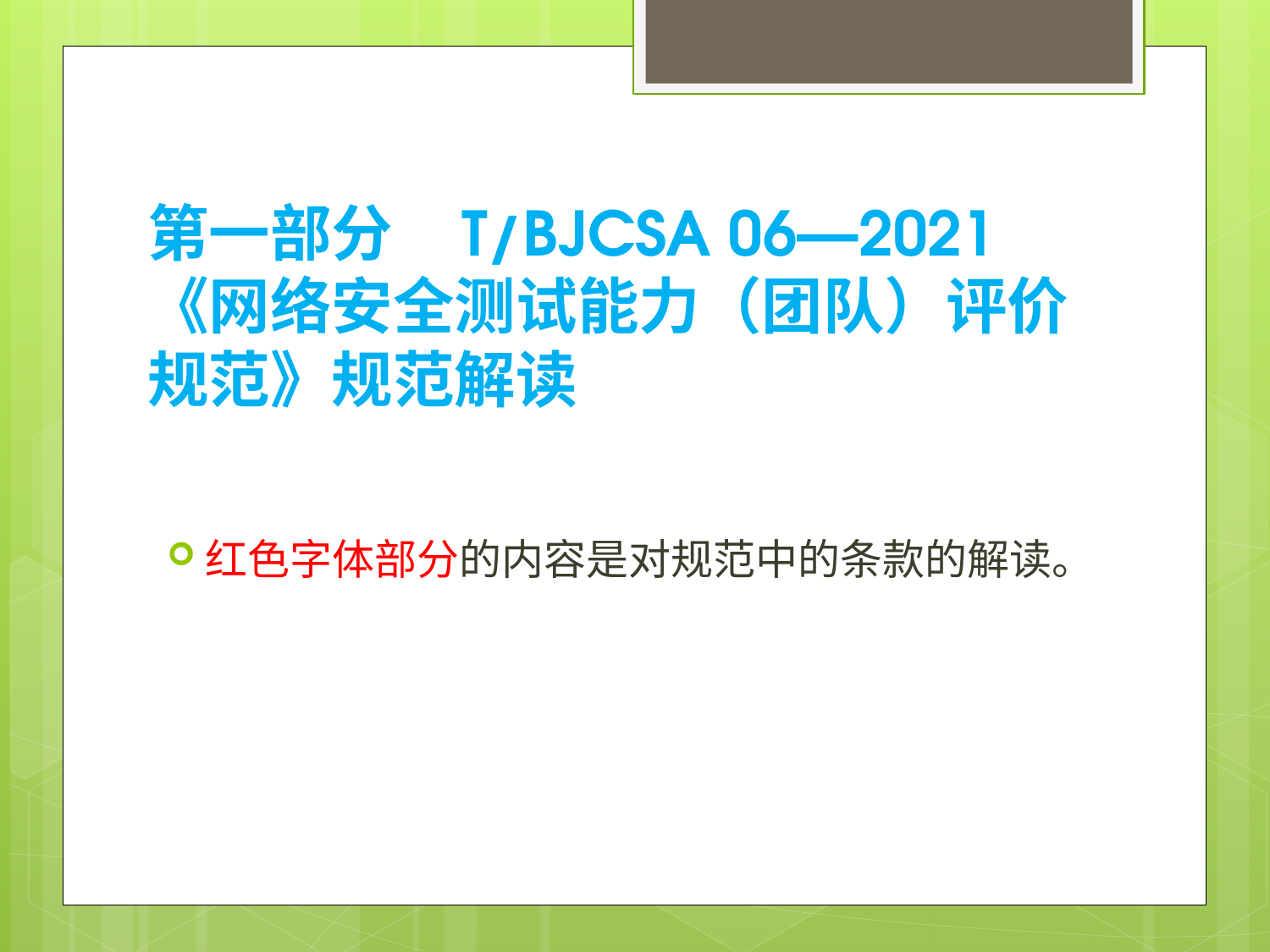

# 第一部分    T/BJCSA 06—2021《网络安全测试能力（团队）评价规范》规范解读
红色字体部分的内容是对规范中的条款的解读。